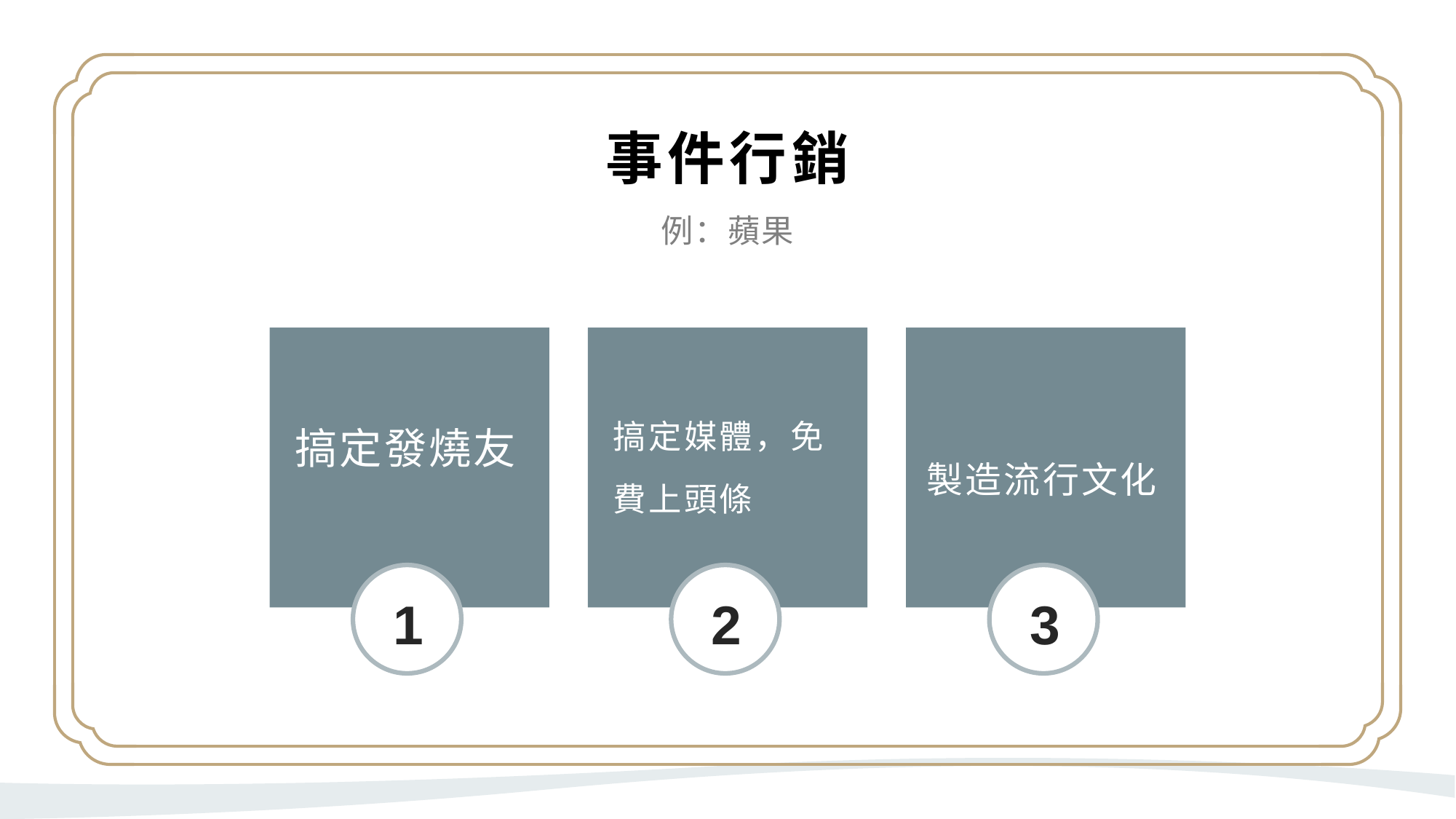

事件行銷
例：蘋果

搞定發燒友
搞定媒體，免費上頭條
製造流行文化

1
2
3